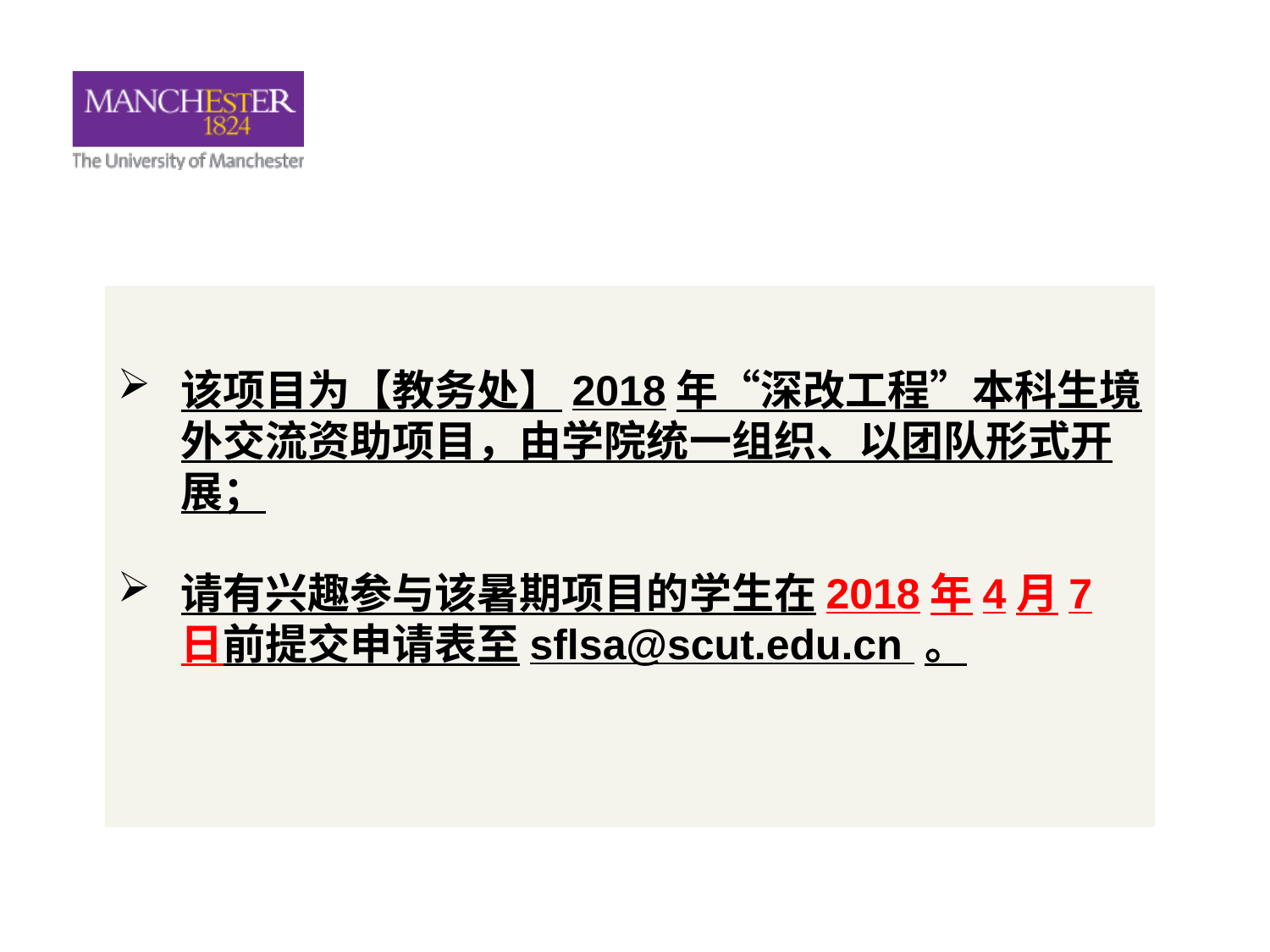

该项目为【教务处】2018年“深改工程”本科生境外交流资助项目，由学院统一组织、以团队形式开展；

请有兴趣参与该暑期项目的学生在2018年4月7日前提交申请表至sflsa@scut.edu.cn 。